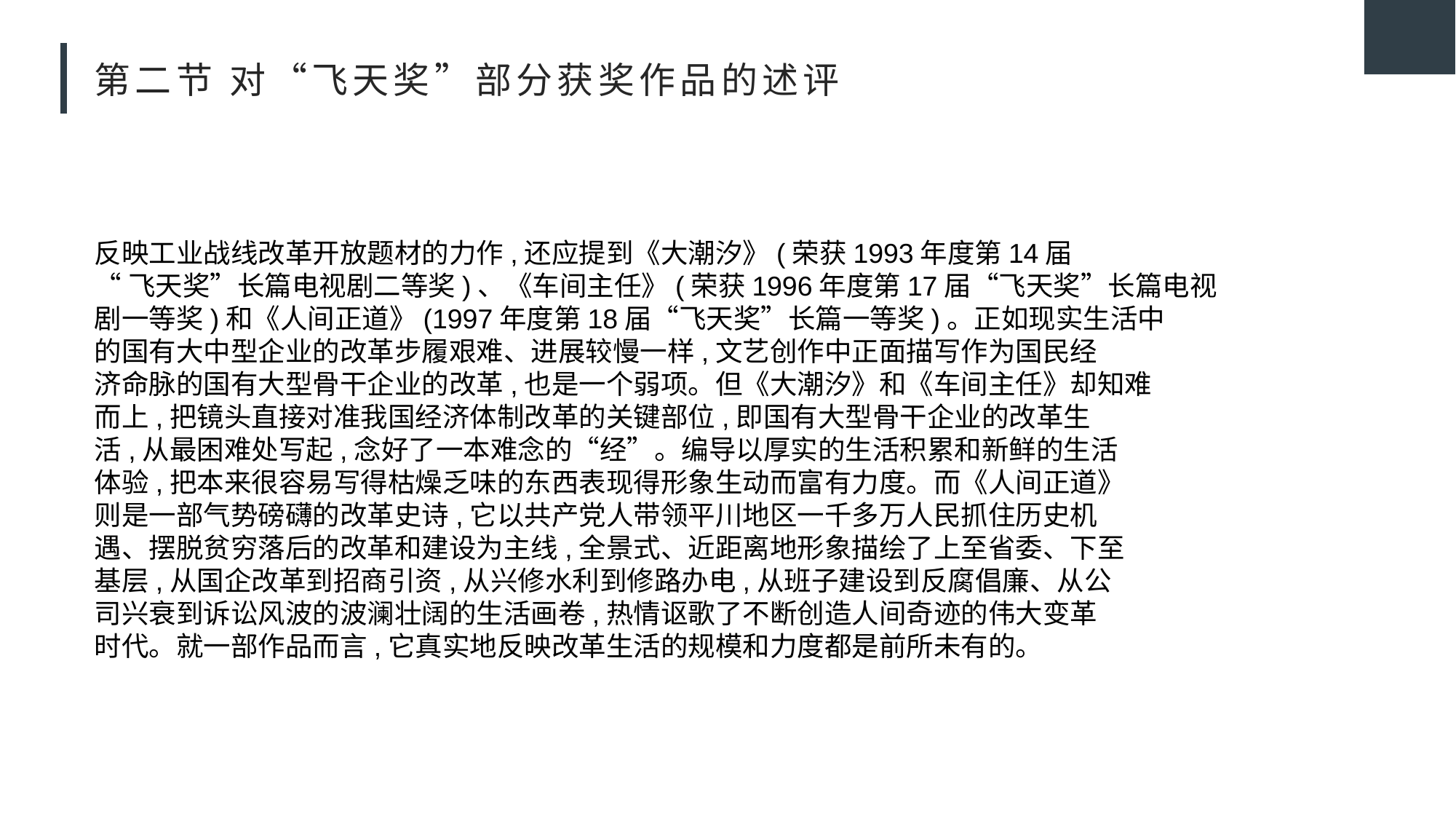

# 第二节 对“飞天奖”部分获奖作品的述评
反映工业战线改革开放题材的力作,还应提到《大潮汐》(荣获1993年度第14届
“飞天奖”长篇电视剧二等奖)、《车间主任》(荣获1996年度第17届“飞天奖”长篇电视
剧一等奖)和《人间正道》(1997年度第18届“飞天奖”长篇一等奖)。正如现实生活中
的国有大中型企业的改革步履艰难、进展较慢一样,文艺创作中正面描写作为国民经
济命脉的国有大型骨干企业的改革,也是一个弱项。但《大潮汐》和《车间主任》却知难
而上,把镜头直接对准我国经济体制改革的关键部位,即国有大型骨干企业的改革生
活,从最困难处写起,念好了一本难念的“经”。编导以厚实的生活积累和新鲜的生活
体验,把本来很容易写得枯燥乏味的东西表现得形象生动而富有力度。而《人间正道》
则是一部气势磅礴的改革史诗,它以共产党人带领平川地区一千多万人民抓住历史机
遇、摆脱贫穷落后的改革和建设为主线,全景式、近距离地形象描绘了上至省委、下至
基层,从国企改革到招商引资,从兴修水利到修路办电,从班子建设到反腐倡廉、从公
司兴衰到诉讼风波的波澜壮阔的生活画卷,热情讴歌了不断创造人间奇迹的伟大变革
时代。就一部作品而言,它真实地反映改革生活的规模和力度都是前所未有的。